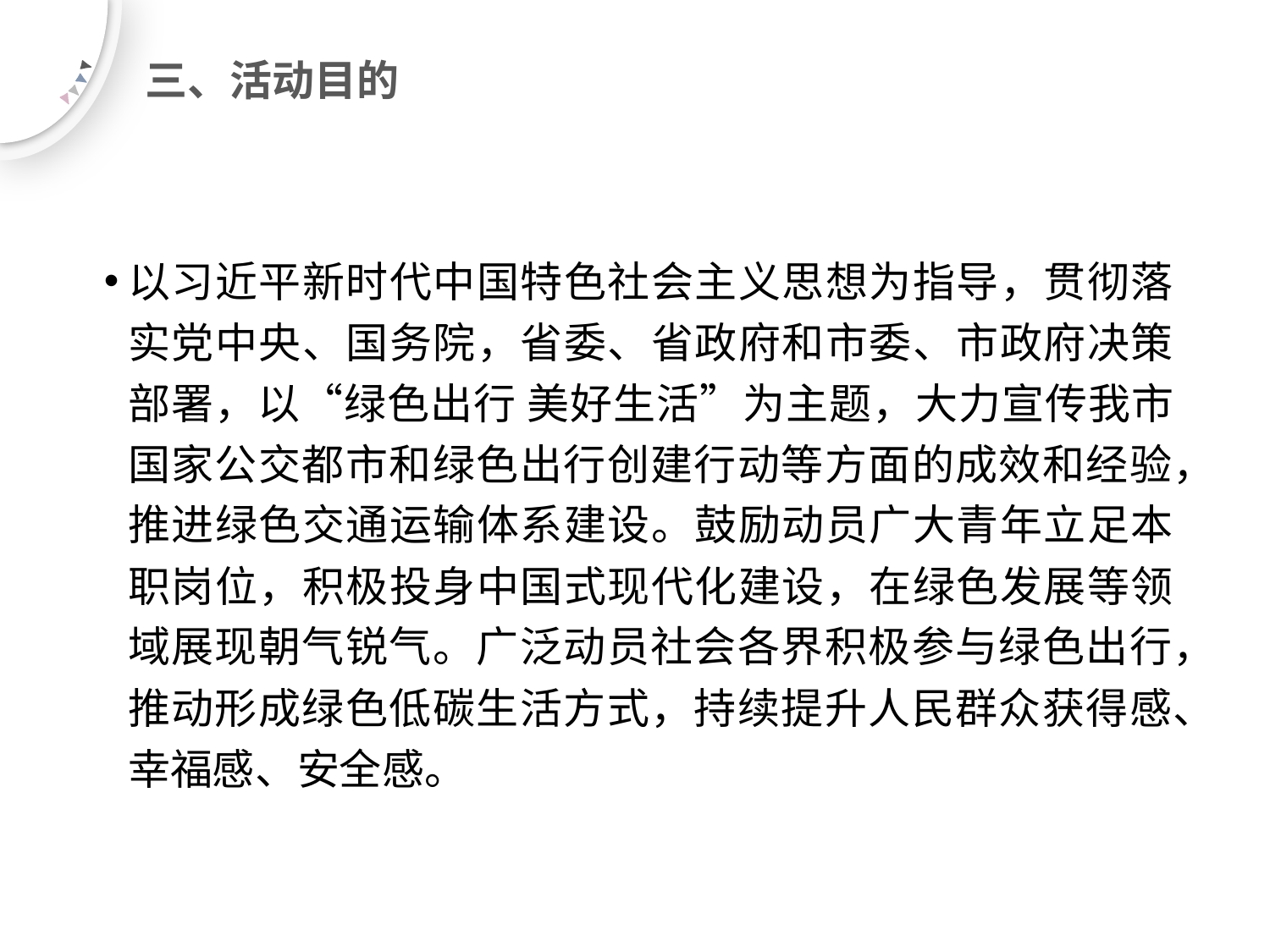

# 三、活动目的
以习近平新时代中国特色社会主义思想为指导，贯彻落实党中央、国务院，省委、省政府和市委、市政府决策部署，以“绿色出行 美好生活”为主题，大力宣传我市国家公交都市和绿色出行创建行动等方面的成效和经验，推进绿色交通运输体系建设。鼓励动员广大青年立足本职岗位，积极投身中国式现代化建设，在绿色发展等领域展现朝气锐气。广泛动员社会各界积极参与绿色出行，推动形成绿色低碳生活方式，持续提升人民群众获得感、幸福感、安全感。